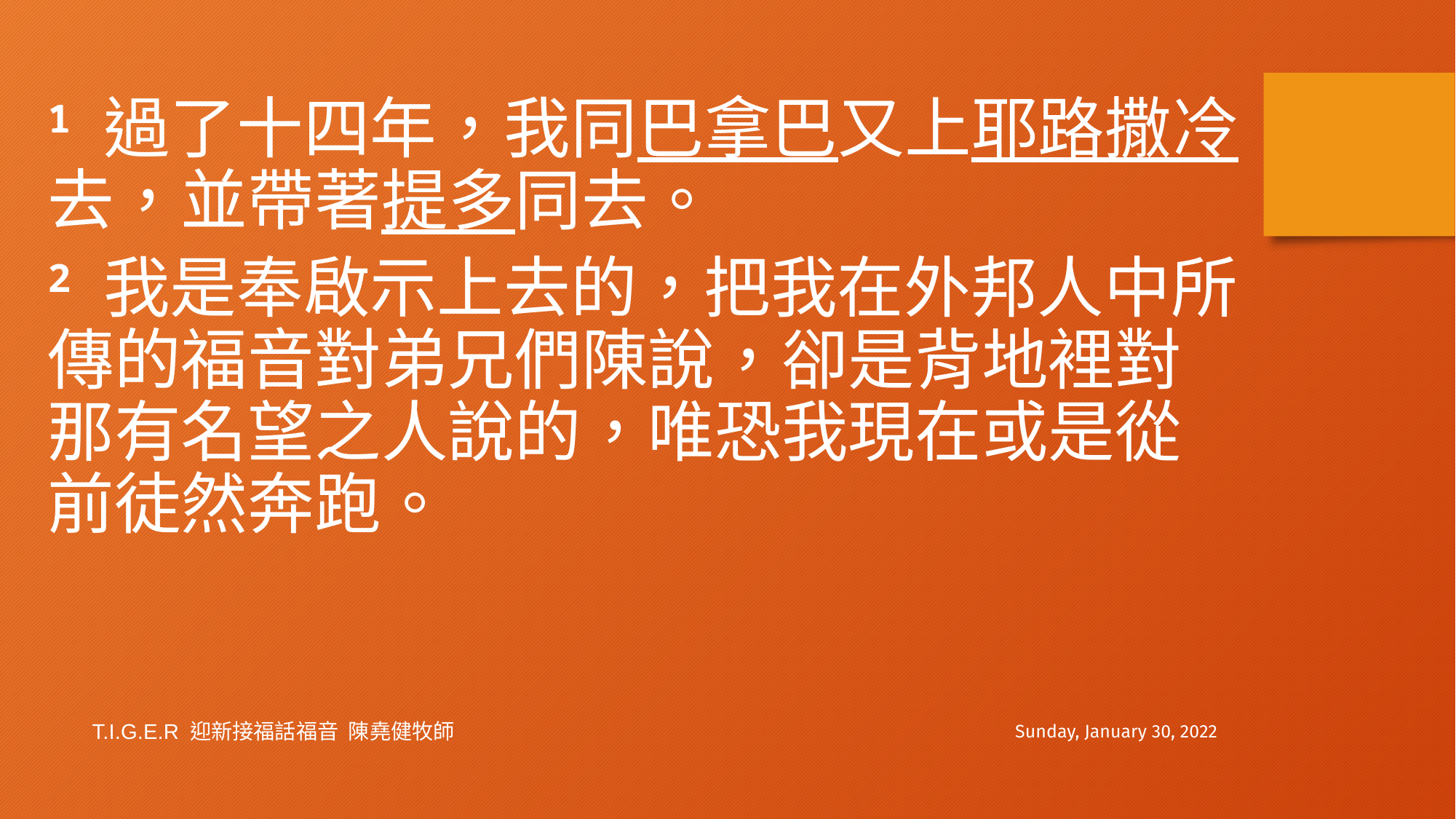

1 過了十四年，我同巴拿巴又上耶路撒冷去，並帶著提多同去。
2 我是奉啟示上去的，把我在外邦人中所傳的福音對弟兄們陳說，卻是背地裡對那有名望之人說的，唯恐我現在或是從前徒然奔跑。
Sunday, January 30, 2022
T.I.G.E.R 迎新接福話福音  陳堯健牧師